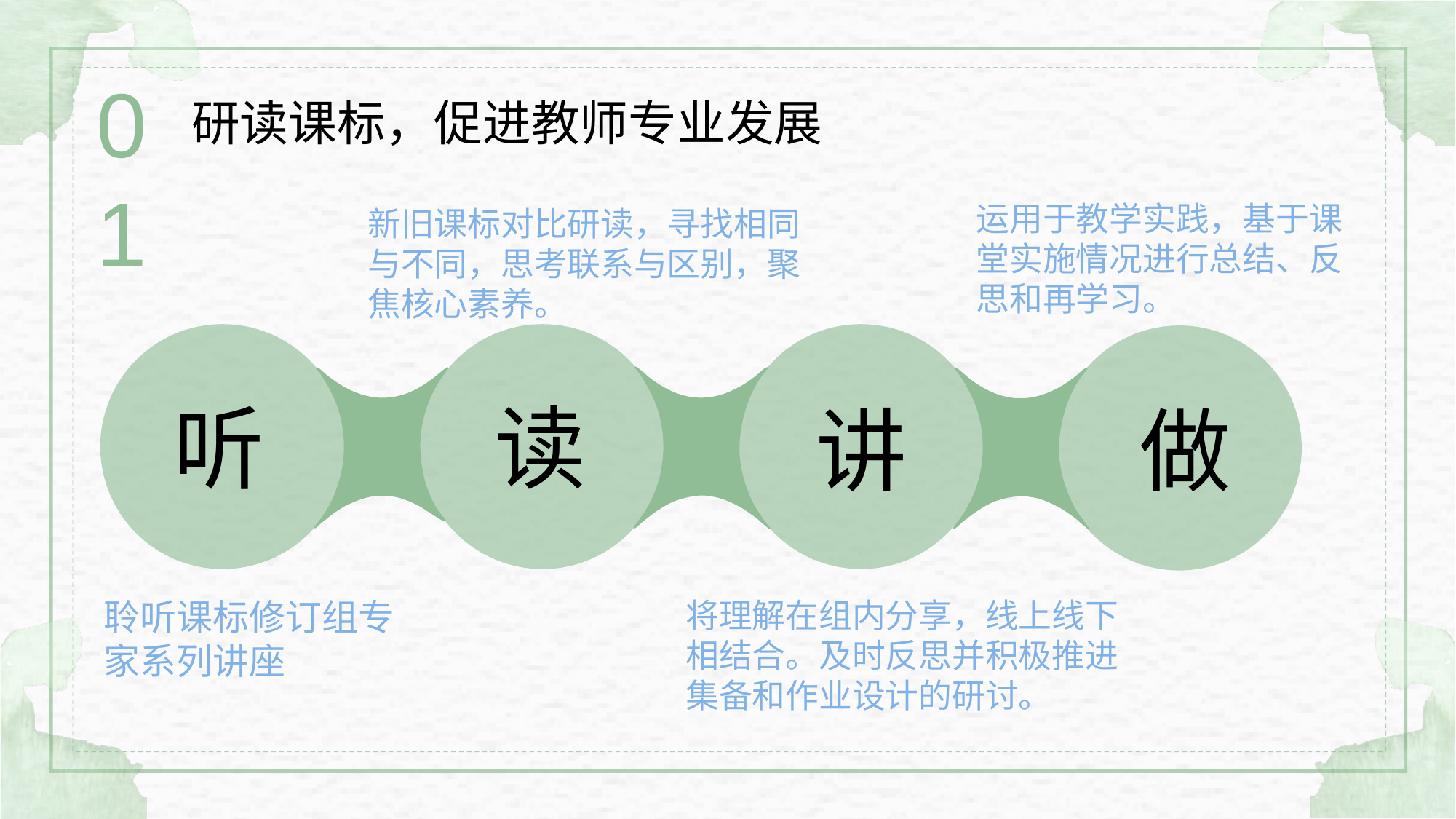

01
研读课标，促进教师专业发展
运用于教学实践，基于课堂实施情况进行总结、反思和再学习。
新旧课标对比研读，寻找相同与不同，思考联系与区别，聚焦核心素养。

读
听
讲
做
聆听课标修订组专家系列讲座
将理解在组内分享，线上线下相结合。及时反思并积极推进集备和作业设计的研讨。